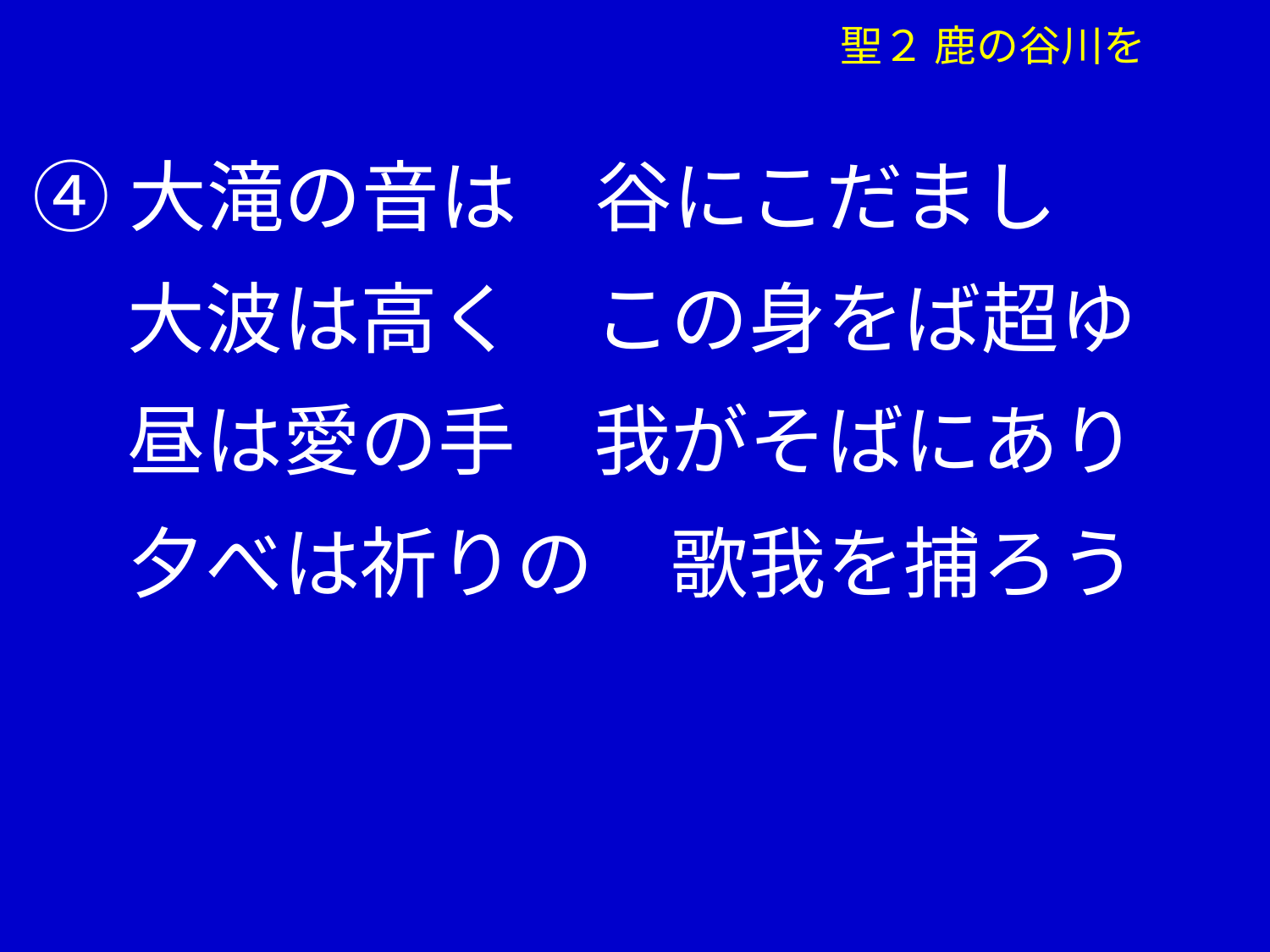

聖２ 鹿の谷川を
④大滝の音は　谷にこだまし
　 大波は高く　この身をば超ゆ
　 昼は愛の手　我がそばにあり
　 夕べは祈りの　歌我を捕ろう